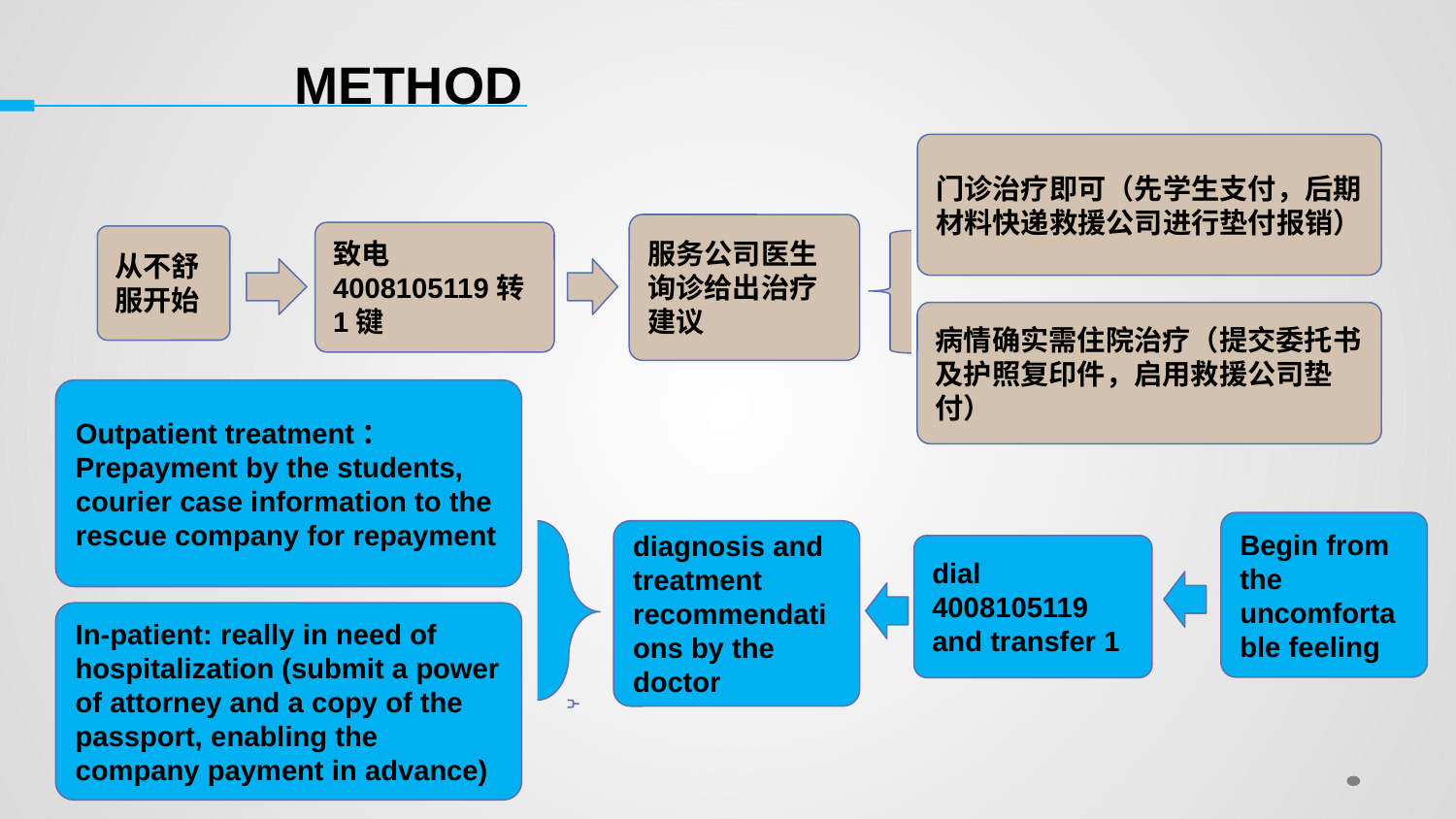

保险使用方法  Using method

门诊治疗即可（先学生支付，后期材料快递救援公司进行垫付报销）
服务公司医生询诊给出治疗建议
致电4008105119转1键
从不舒服开始

病情确实需住院治疗（提交委托书及护照复印件，启用救援公司垫付）
Outpatient treatment：
Prepayment by the students, courier case information to the rescue company for repayment
Begin from the uncomfortable feeling

diagnosis and  treatment recommendations by the doctor
dial 4008105119 and transfer 1

In-patient: really in need of hospitalization (submit a power of attorney and a copy of the passport, enabling the company payment in advance)